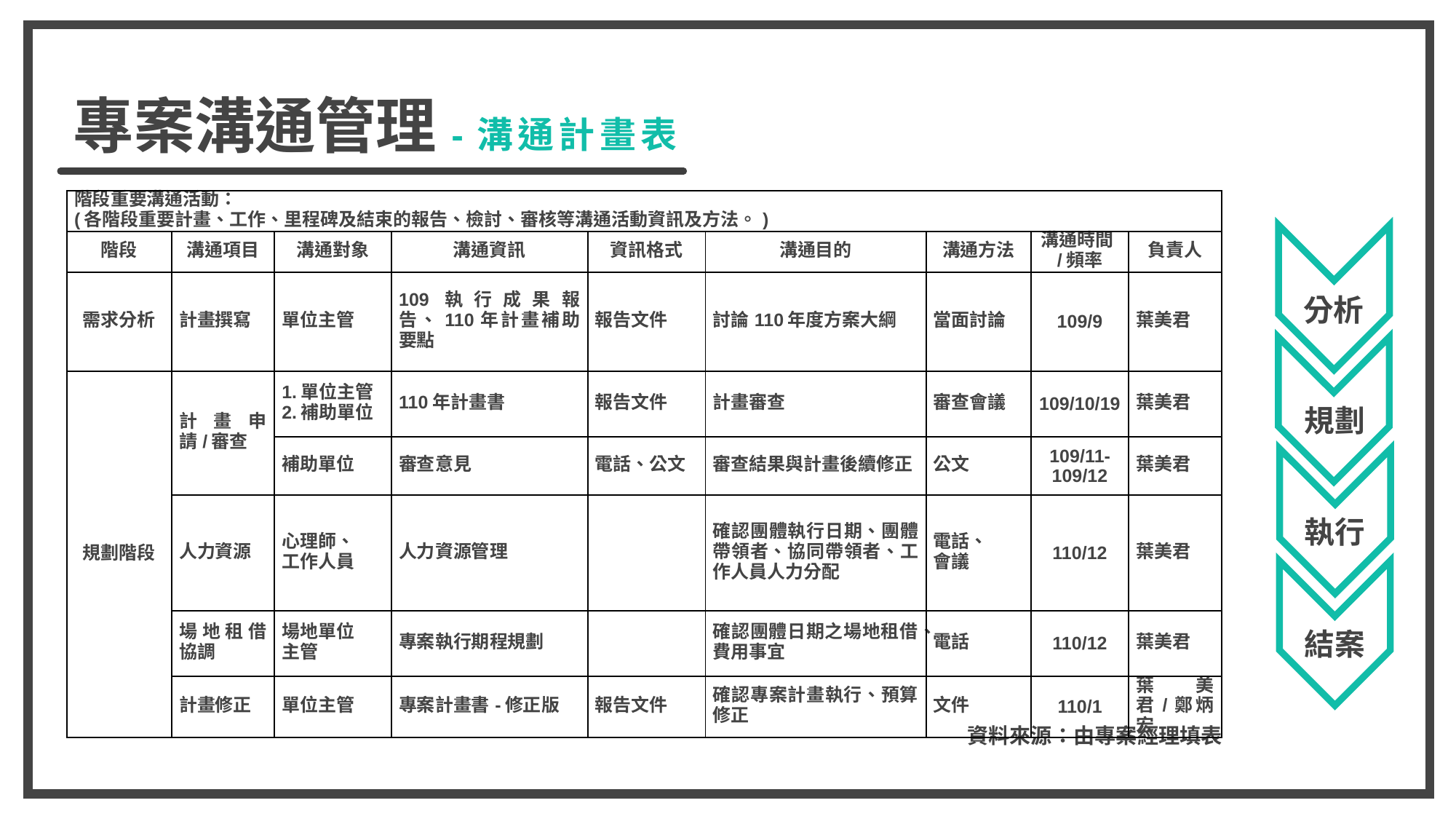

專案溝通管理-溝通計畫表
| 階段重要溝通活動： (各階段重要計畫、工作、里程碑及結束的報告、檢討、審核等溝通活動資訊及方法。) |  |  |  |  |  |  |  |  |
| --- | --- | --- | --- | --- | --- | --- | --- | --- |
| 階段 | 溝通項目 | 溝通對象 | 溝通資訊 | 資訊格式 | 溝通目的 | 溝通方法 | 溝通時間/頻率 | 負責人 |
| 需求分析 | 計畫撰寫 | 單位主管 | 109執行成果報告、110年計畫補助要點 | 報告文件 | 討論110年度方案大綱 | 當面討論 | 109/9 | 葉美君 |
| 規劃階段 | 計畫申請/審查 | 1.單位主管 2.補助單位 | 110年計畫書 | 報告文件 | 計畫審查 | 審查會議 | 109/10/19 | 葉美君 |
|  |  | 補助單位 | 審查意見 | 電話、公文 | 審查結果與計畫後續修正 | 公文 | 109/11- 109/12 | 葉美君 |
|  | 人力資源 | 心理師、 工作人員 | 人力資源管理 |  | 確認團體執行日期、團體帶領者、協同帶領者、工作人員人力分配 | 電話、 會議 | 110/12 | 葉美君 |
|  | 場地租借協調 | 場地單位 主管 | 專案執行期程規劃 |  | 確認團體日期之場地租借、費用事宜 | 電話 | 110/12 | 葉美君 |
|  | 計畫修正 | 單位主管 | 專案計畫書-修正版 | 報告文件 | 確認專案計畫執行、預算修正 | 文件 | 110/1 | 葉美君/鄭炳宏 |

分析

規劃

執行

結案
資料來源：由專案經理填表